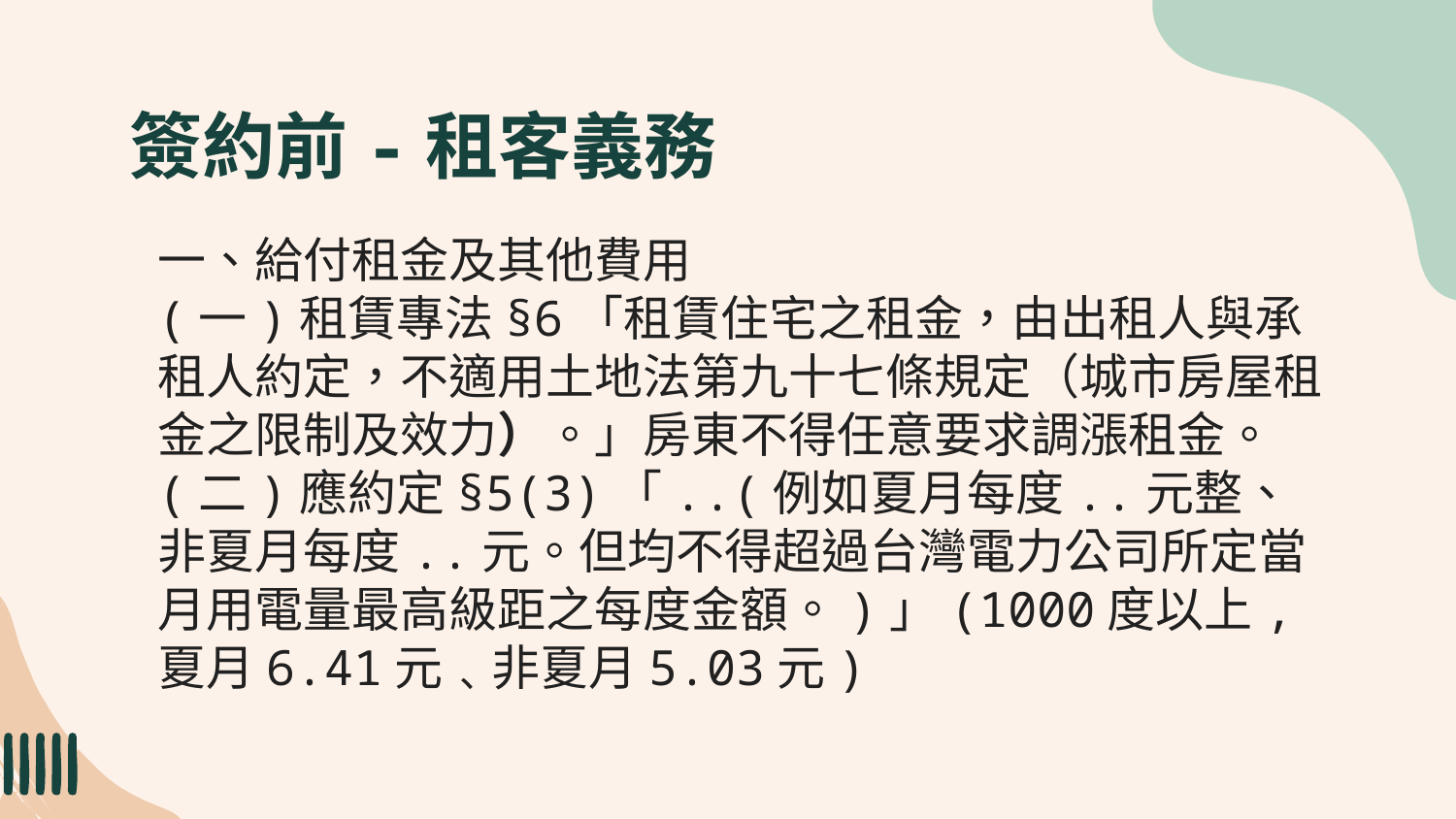

# 簽約前-租客義務
一、給付租金及其他費用
(一)租賃專法§6「租賃住宅之租金，由出租人與承租人約定，不適用土地法第九十七條規定（城市房屋租金之限制及效力）。」房東不得任意要求調漲租金。 (二)應約定§5(3)「..(例如夏月每度..元整、非夏月每度..元。但均不得超過台灣電力公司所定當月用電量最高級距之每度金額。)」(1000度以上,夏月6.41元﹑非夏月5.03元)